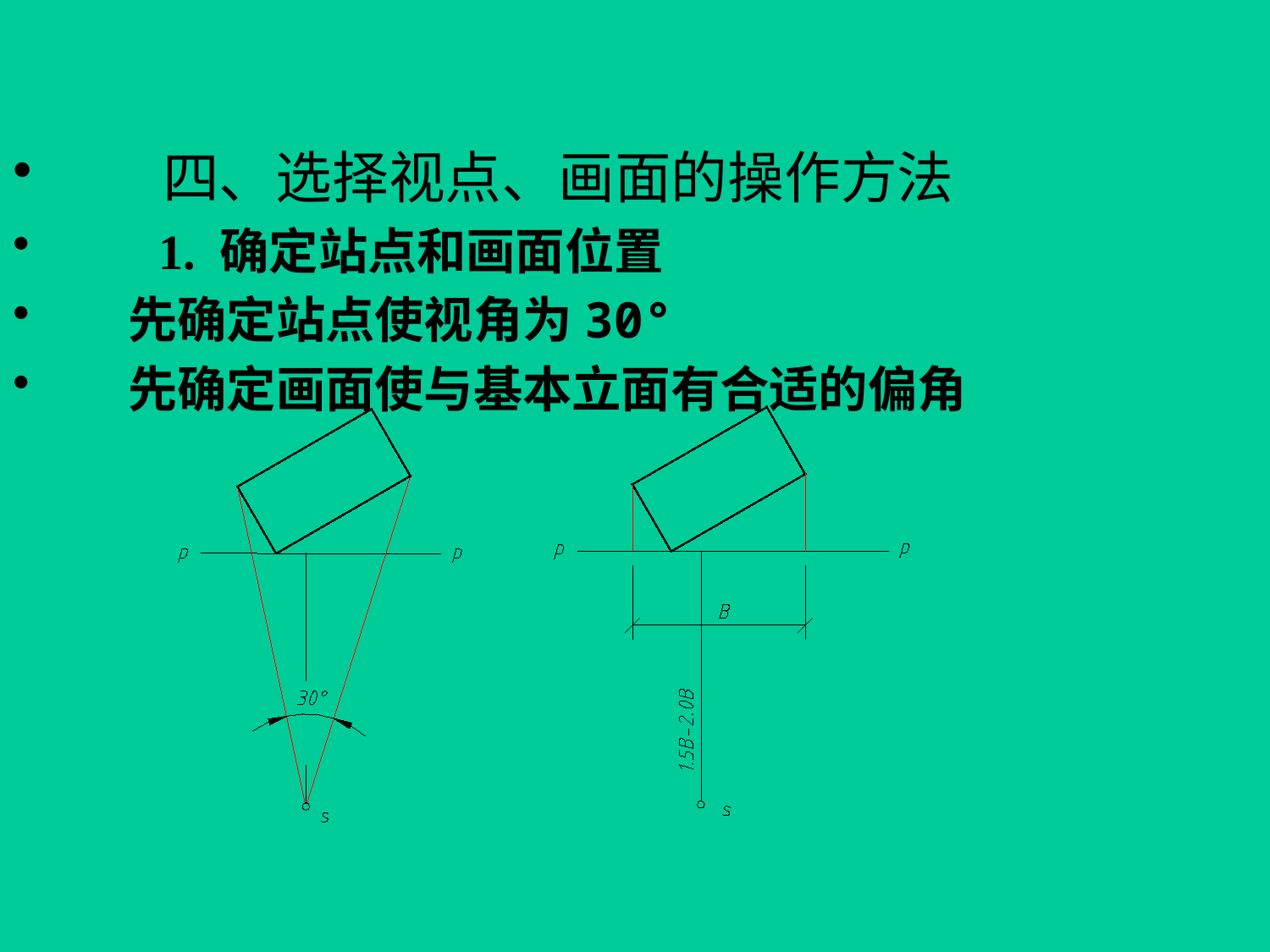

四、选择视点、画面的操作方法
        1. 确定站点和画面位置
     先确定站点使视角为30°
     先确定画面使与基本立面有合适的偏角

        2. 确定视高